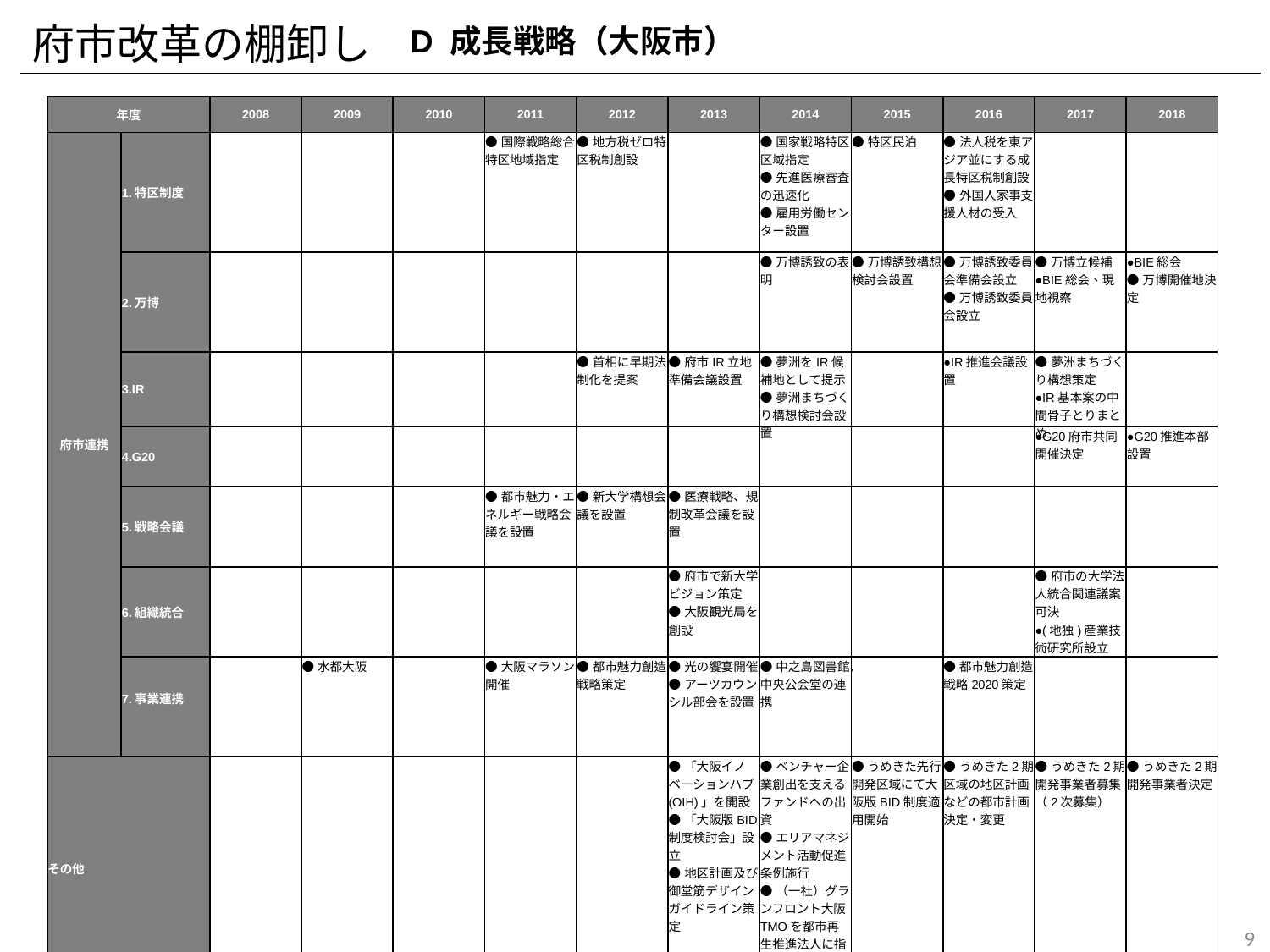

府市改革の棚卸し
D 成長戦略（大阪市）
| 年度 |  | 2008 | 2009 | 2010 | 2011 | 2012 | 2013 | 2014 | 2015 | 2016 | 2017 | 2018 |
| --- | --- | --- | --- | --- | --- | --- | --- | --- | --- | --- | --- | --- |
| 府市連携 | 1.特区制度 |  |  |  | ●国際戦略総合特区地域指定 | ●地方税ゼロ特区税制創設 |  | ●国家戦略特区区域指定 ●先進医療審査の迅速化 ●雇用労働センター設置 | ●特区民泊 | ●法人税を東アジア並にする成長特区税制創設 ●外国人家事支援人材の受入 |  |  |
|  | 2.万博 |  |  |  |  |  |  | ●万博誘致の表明 | ●万博誘致構想検討会設置 | ●万博誘致委員会準備会設立 ●万博誘致委員会設立 | ●万博立候補 ●BIE総会、現地視察 | ●BIE総会 ●万博開催地決定 |
|  | 3.IR |  |  |  |  | ●首相に早期法制化を提案 | ●府市IR立地準備会議設置 | ●夢洲をIR候補地として提示 ●夢洲まちづくり構想検討会設置 |  | ●IR推進会議設置 | ●夢洲まちづくり構想策定 ●IR基本案の中間骨子とりまとめ |  |
|  | 4.G20 |  |  |  |  |  |  |  |  |  | ●G20府市共同開催決定 | ●G20推進本部設置 |
|  | 5.戦略会議 |  |  |  | ●都市魅力・エネルギー戦略会議を設置 | ●新大学構想会議を設置 | ●医療戦略、規制改革会議を設置 |  |  |  |  |  |
|  | 6.組織統合 |  |  |  |  |  | ●府市で新大学ビジョン策定 ●大阪観光局を創設 |  |  |  | ●府市の大学法人統合関連議案可決 ●(地独)産業技術研究所設立 |  |
|  | 7.事業連携 |  | ●水都大阪 |  | ●大阪マラソン開催 | ●都市魅力創造戦略策定 | ●光の饗宴開催 ●アーツカウンシル部会を設置 | ●中之島図書館、中央公会堂の連携 |  | ●都市魅力創造戦略2020策定 |  |  |
| その他 |  |  |  |  |  |  | ●「大阪イノベーションハブ(OIH)」を開設 ●「大阪版BID制度検討会」設立 ●地区計画及び御堂筋デザインガイドライン策定 | ●ベンチャー企業創出を支えるファンドへの出資 ●エリアマネジメント活動促進条例施行 ●（一社）グランフロント大阪TMOを都市再生推進法人に指定 ●2期区域まちづくりの方針決定 | ●うめきた先行開発区域にて大阪版BID制度適用開始 | ●うめきた2期区域の地区計画などの都市計画決定・変更 | ●うめきた2期開発事業者募集（2次募集） | ●うめきた2期開発事業者決定 |
9